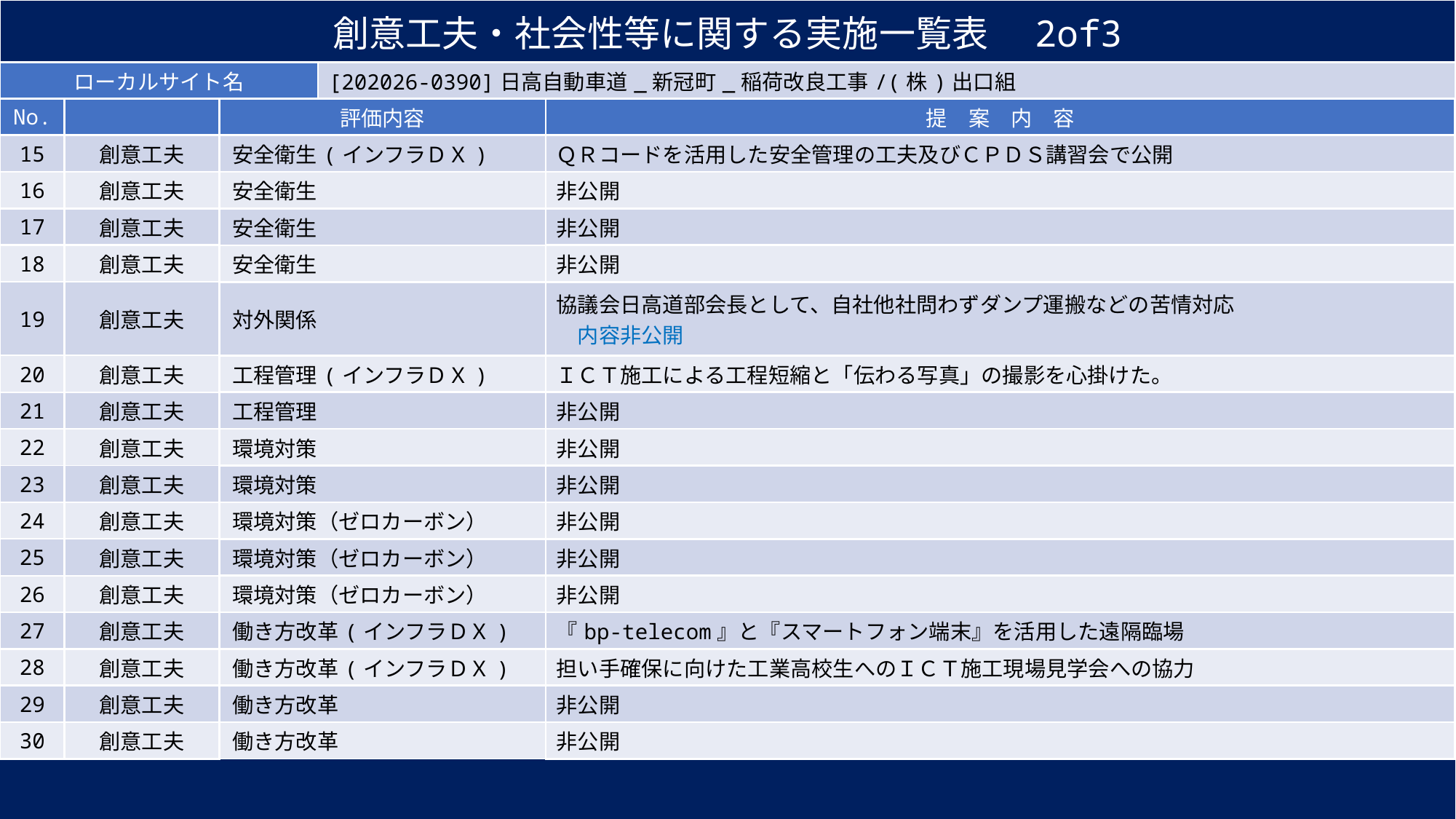

| 創意工夫・社会性等に関する実施一覧表　2of3 |  |  |  |  |
| --- | --- | --- | --- | --- |
| ローカルサイト名 |  |  | [202026-0390]日高自動車道\_新冠町\_稲荷改良工事/(株)出口組 |  |
| No. |  | 評価内容 |  | 提　案　内　容 |
| 15 | 創意工夫 | 安全衛生(インフラＤＸ) |  | ＱＲコードを活用した安全管理の工夫及びＣＰＤＳ講習会で公開 |
| 16 | 創意工夫 | 安全衛生 |  | 非公開 |
| 17 | 創意工夫 | 安全衛生 |  | 非公開 |
| 18 | 創意工夫 | 安全衛生 |  | 非公開 |
| 19 | 創意工夫 | 対外関係 |  | 協議会日高道部会長として、自社他社問わずダンプ運搬などの苦情対応 　内容非公開 |
| 20 | 創意工夫 | 工程管理(インフラＤＸ) |  | ＩＣＴ施工による工程短縮と「伝わる写真」の撮影を心掛けた。 |
| 21 | 創意工夫 | 工程管理 |  | 非公開 |
| 22 | 創意工夫 | 環境対策 |  | 非公開 |
| 23 | 創意工夫 | 環境対策 |  | 非公開 |
| 24 | 創意工夫 | 環境対策（ゼロカーボン） |  | 非公開 |
| 25 | 創意工夫 | 環境対策（ゼロカーボン） |  | 非公開 |
| 26 | 創意工夫 | 環境対策（ゼロカーボン） |  | 非公開 |
| 27 | 創意工夫 | 働き方改革(インフラＤＸ) |  | 『bp-telecom』と『スマートフォン端末』を活用した遠隔臨場 |
| 28 | 創意工夫 | 働き方改革(インフラＤＸ) |  | 担い手確保に向けた工業高校生へのＩＣＴ施工現場見学会への協力 |
| 29 | 創意工夫 | 働き方改革 |  | 非公開 |
| 30 | 創意工夫 | 働き方改革 |  | 非公開 |